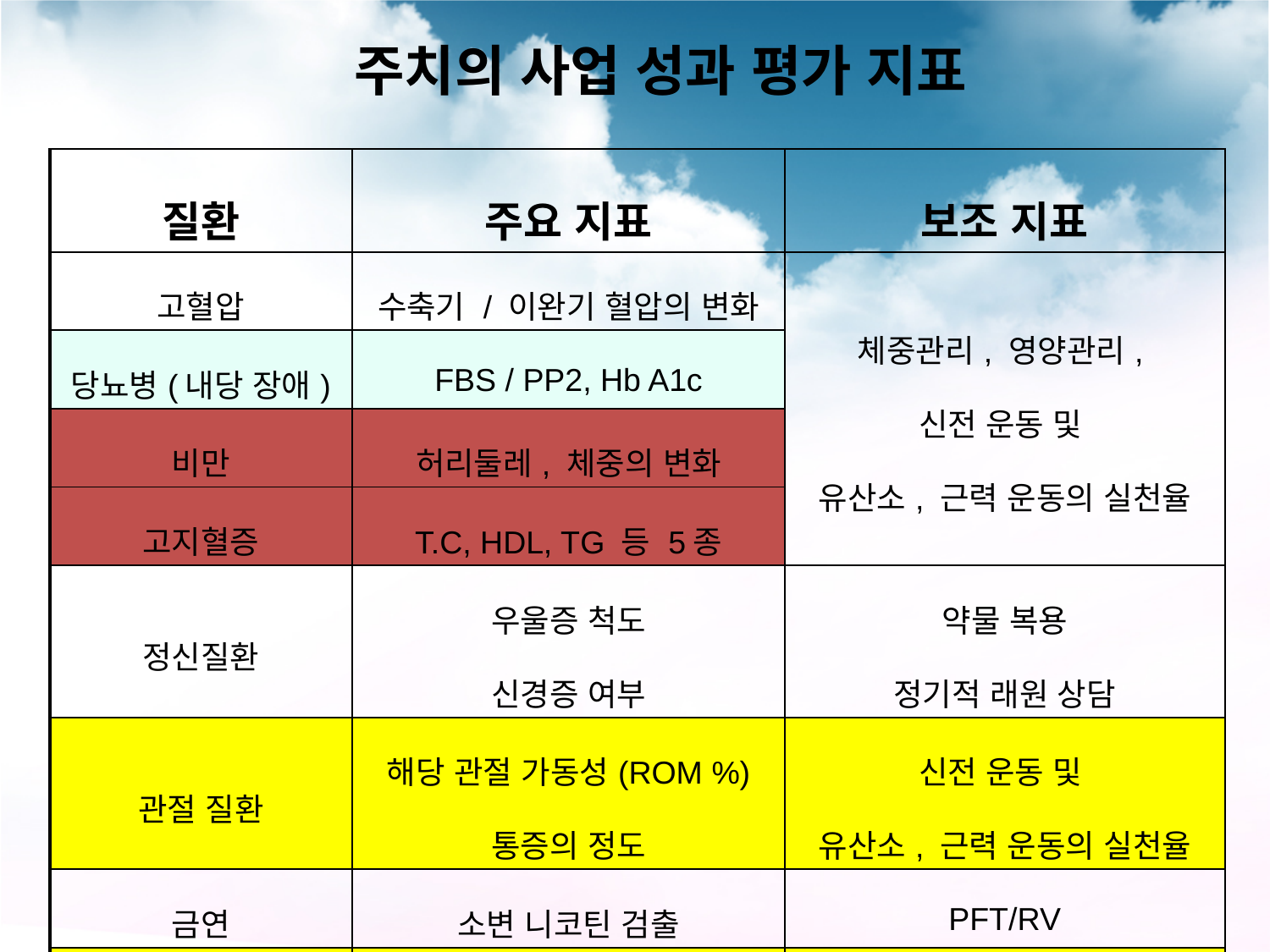

# 주치의 사업 성과 평가 지표
| 질환 | 주요 지표 | 보조 지표 |
| --- | --- | --- |
| 고혈압 | 수축기 / 이완기 혈압의 변화 | 체중관리, 영양관리, 신전 운동 및 유산소, 근력 운동의 실천율 |
| 당뇨병(내당 장애) | FBS / PP2, Hb A1c |  |
| 비만 | 허리둘레, 체중의 변화 |  |
| 고지혈증 | T.C, HDL, TG 등 5종 |  |
| 정신질환 | 우울증 척도 신경증 여부 | 약물 복용 정기적 래원 상담 |
| 관절 질환 | 해당 관절 가동성(ROM %) 통증의 정도 | 신전 운동 및 유산소, 근력 운동의 실천율 |
| 금연 | 소변 니코틴 검출 | PFT/RV |
| 금주 | 주당 음주 횟수와 섭취 알콜의 양 | GOT/GPT |